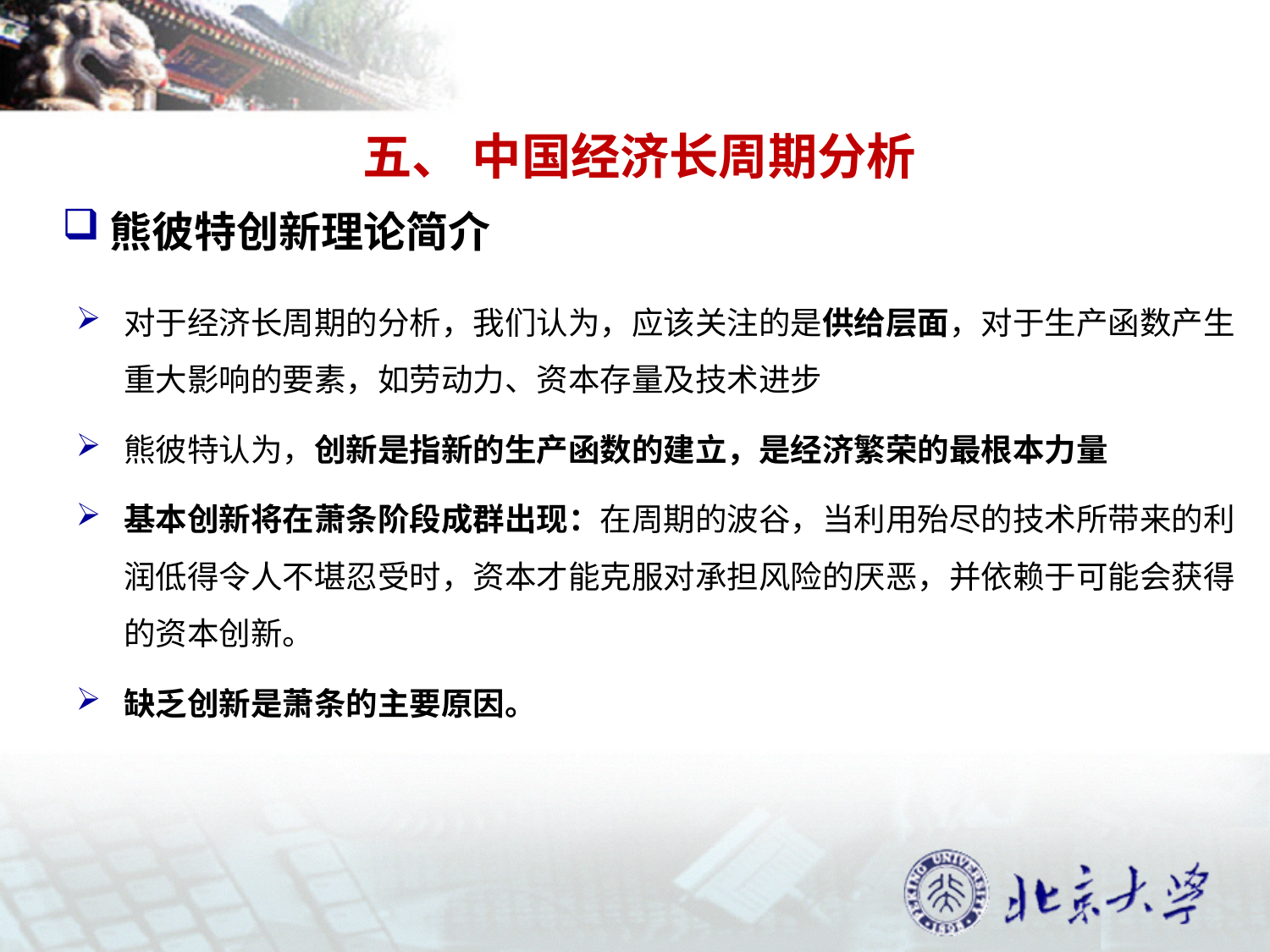

五、 中国经济长周期分析
熊彼特创新理论简介
对于经济长周期的分析，我们认为，应该关注的是供给层面，对于生产函数产生重大影响的要素，如劳动力、资本存量及技术进步
熊彼特认为，创新是指新的生产函数的建立，是经济繁荣的最根本力量
基本创新将在萧条阶段成群出现：在周期的波谷，当利用殆尽的技术所带来的利润低得令人不堪忍受时，资本才能克服对承担风险的厌恶，并依赖于可能会获得的资本创新。
缺乏创新是萧条的主要原因。